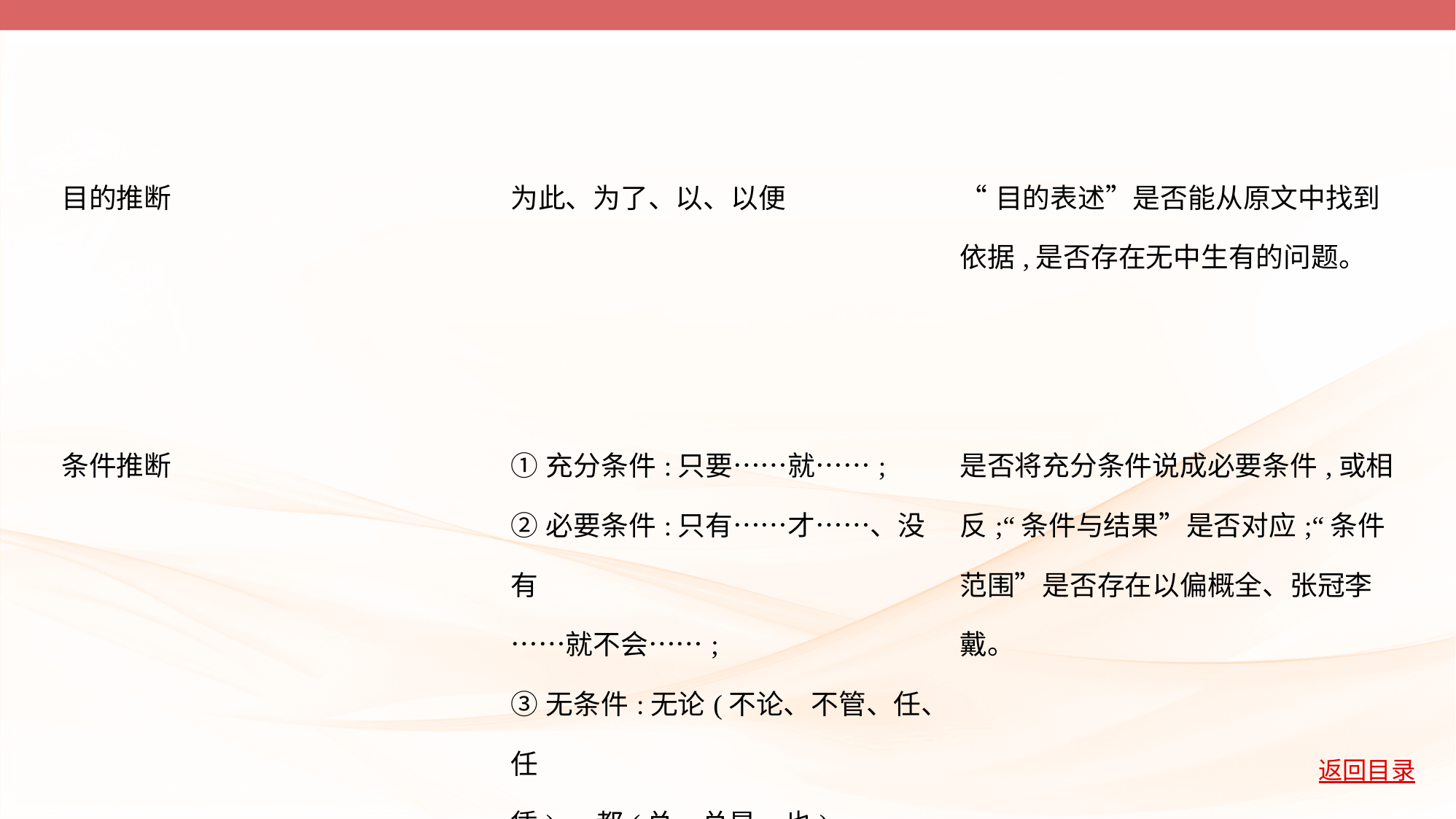

| 目的推断 | 为此、为了、以、以便 | “目的表述”是否能从原文中找到 依据,是否存在无中生有的问题。 |
| --- | --- | --- |
| 条件推断 | ①充分条件:只要……就……; ②必要条件:只有……才……、没有 ……就不会……; ③无条件:无论(不论、不管、任、任 凭)……都(总、总是、也)…… | 是否将充分条件说成必要条件,或相 反;“条件与结果”是否对应;“条件 范围”是否存在以偏概全、张冠李 戴。 |